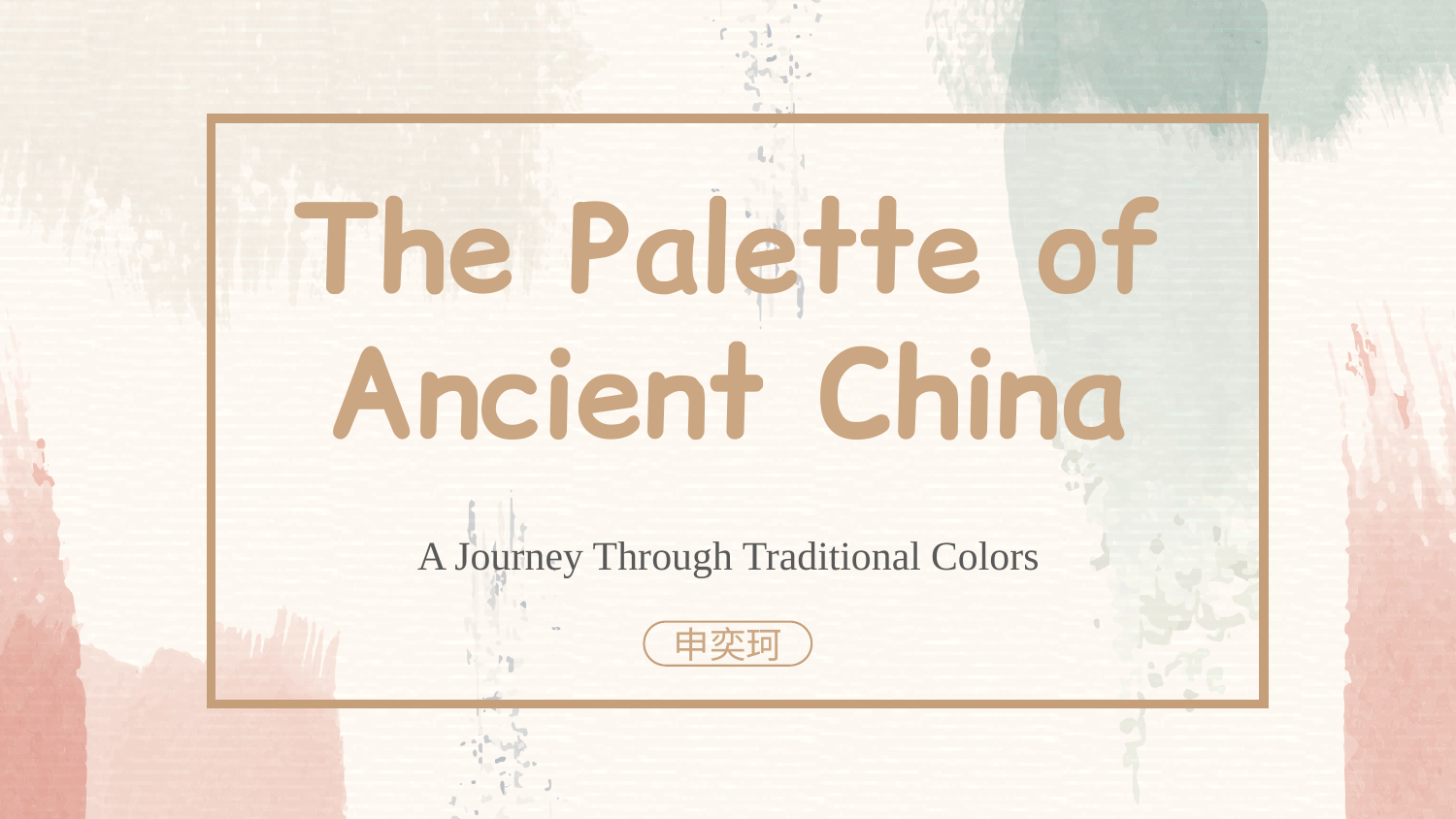

The Palette of
Ancient China
A Journey Through Traditional Colors
申奕珂